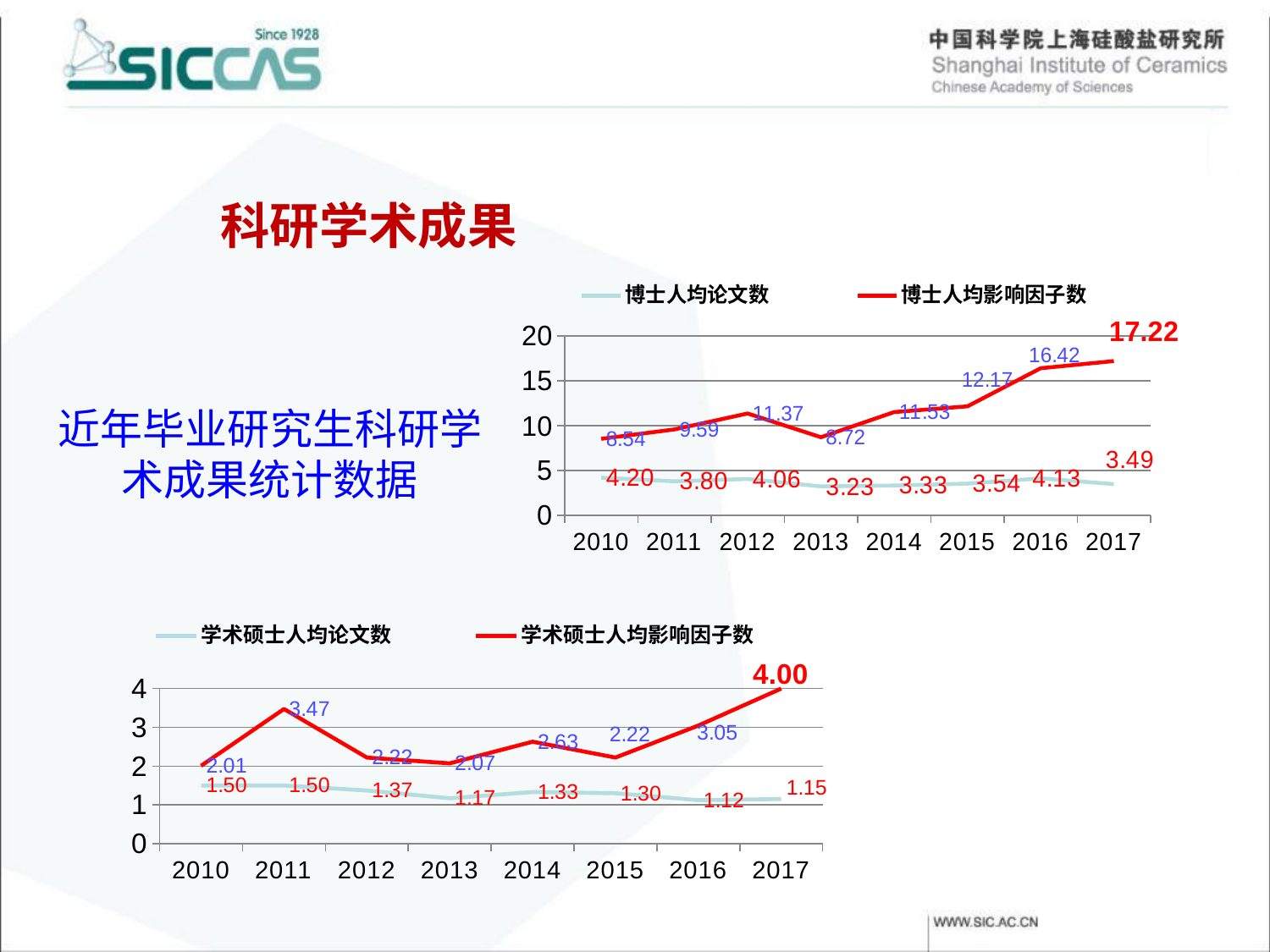

科研学术成果

### Chart

| Category | 博士人均论文数 | 博士人均影响因子数 |
|---|---|---|
| 2010 | 4.2 | 8.5402 |
| 2011 | 3.8 | 9.586 |
| 2012 | 4.06 | 11.372 |
| 2013 | 3.23 | 8.72 |
| 2014 | 3.33 | 11.527 |
| 2015 | 3.54 | 12.17 |
| 2016 | 4.13 | 16.42 |
| 2017 | 3.49 | 17.22 |
近年毕业研究生科研学术成果统计数据

### Chart

| Category | 学术硕士人均论文数 | 学术硕士人均影响因子数 |
|---|---|---|
| 2010 | 1.5 | 2.007 |
| 2011 | 1.5 | 3.474 |
| 2012 | 1.37 | 2.22 |
| 2013 | 1.17 | 2.07 |
| 2014 | 1.33 | 2.63 |
| 2015 | 1.3 | 2.22 |
| 2016 | 1.12 | 3.046 |
| 2017 | 1.15 | 4.0 |